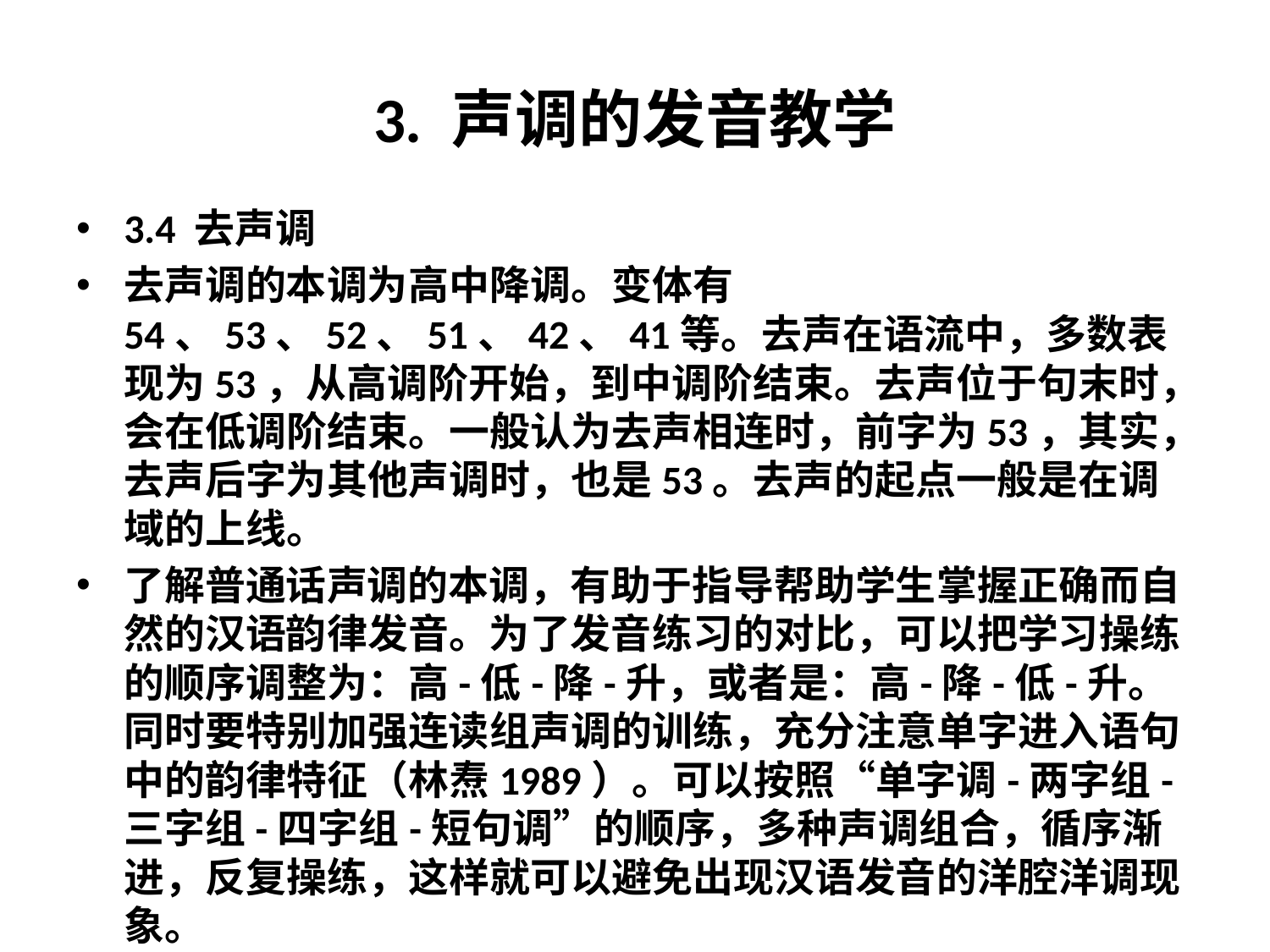

# 3. 声调的发音教学
3.4 去声调
去声调的本调为高中降调。变体有54、53、52、51、42、41等。去声在语流中，多数表现为53，从高调阶开始，到中调阶结束。去声位于句末时，会在低调阶结束。一般认为去声相连时，前字为53，其实，去声后字为其他声调时，也是53。去声的起点一般是在调域的上线。
了解普通话声调的本调，有助于指导帮助学生掌握正确而自然的汉语韵律发音。为了发音练习的对比，可以把学习操练的顺序调整为：高-低-降-升，或者是：高-降-低-升。同时要特别加强连读组声调的训练，充分注意单字进入语句中的韵律特征（林焘1989）。可以按照“单字调-两字组-三字组-四字组-短句调”的顺序，多种声调组合，循序渐进，反复操练，这样就可以避免出现汉语发音的洋腔洋调现象。